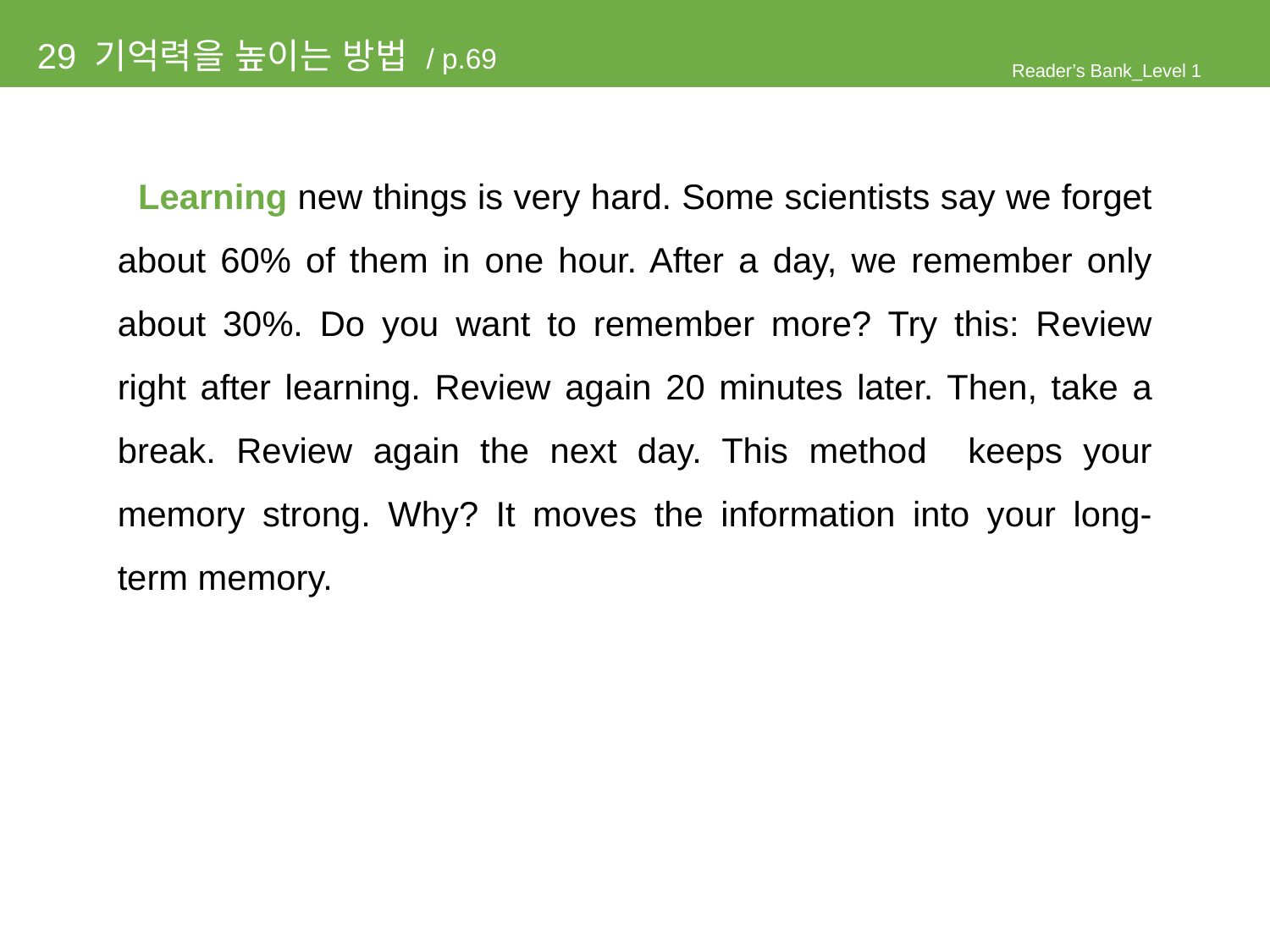

# 29 기억력을 높이는 방법 / p.69
Reader’s Bank_Level 1
  Learning new things is very hard. Some scientists say we forget about 60% of them in one hour. After a day, we remember only about 30%. Do you want to remember more? Try this: Review right after learning. Review again 20 minutes later. Then, take a break. Review again the next day. This method  keeps your memory strong. Why? It moves the information into your long-term memory.